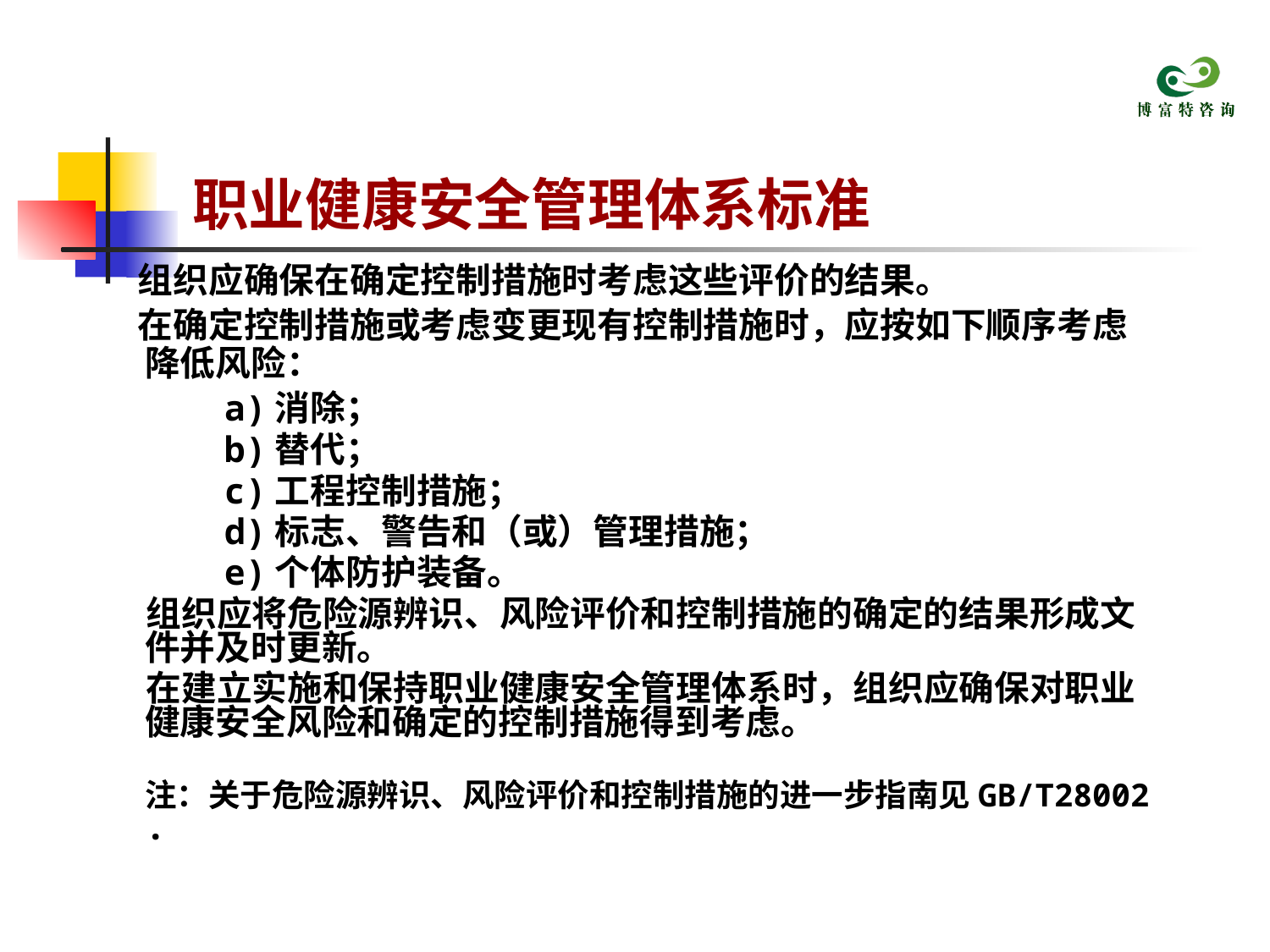

# 职业健康安全管理体系标准
    组织应确保在确定控制措施时考虑这些评价的结果。
    在确定控制措施或考虑变更现有控制措施时，应按如下顺序考虑降低风险：
      a)消除；
      b)替代；
      c)工程控制措施；
      d)标志、警告和（或）管理措施；
      e)个体防护装备。
     组织应将危险源辨识、风险评价和控制措施的确定的结果形成文件并及时更新。
     在建立实施和保持职业健康安全管理体系时，组织应确保对职业健康安全风险和确定的控制措施得到考虑。
      注：关于危险源辨识、风险评价和控制措施的进一步指南见GB/T28002.

28